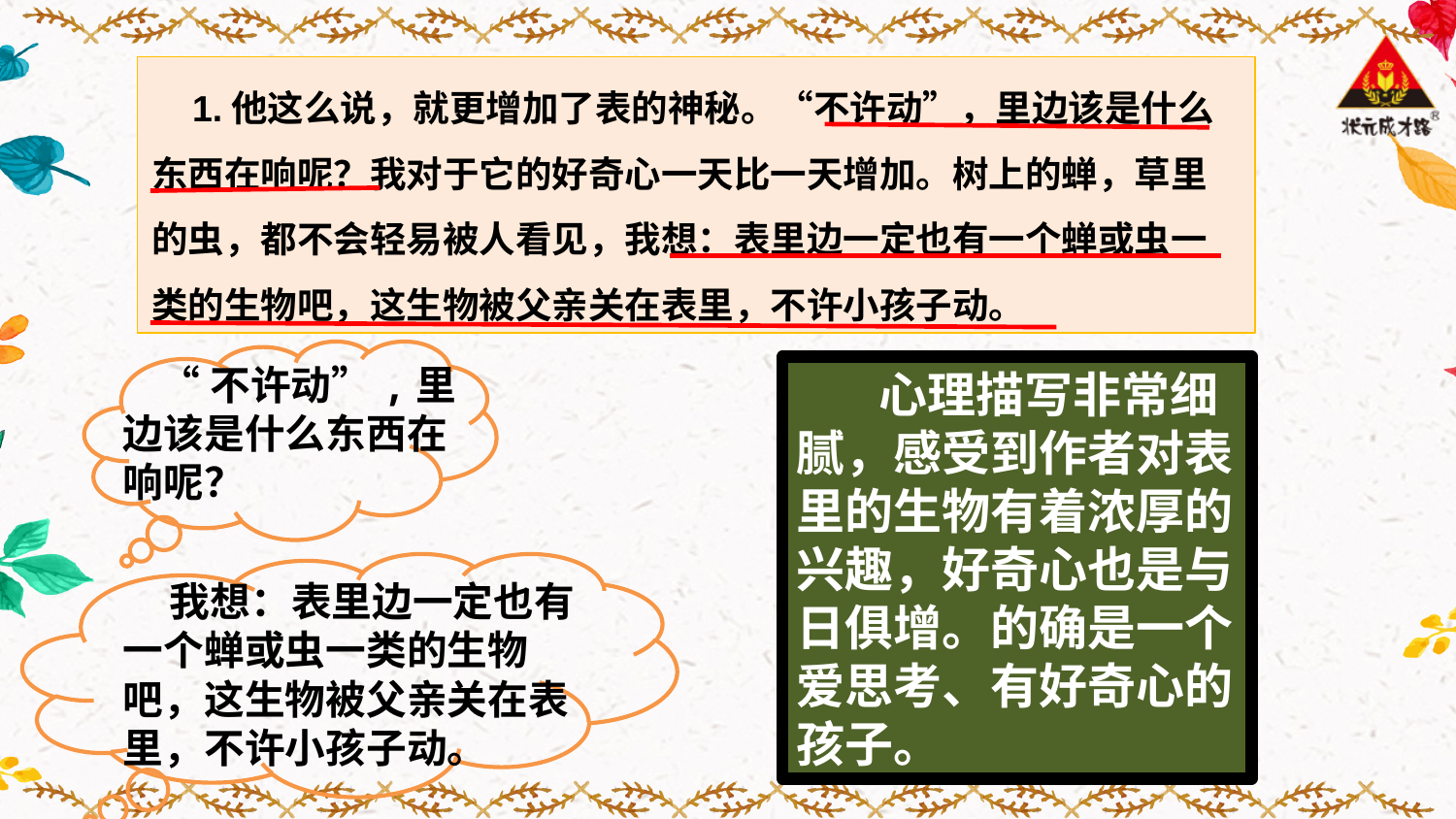

1.他这么说，就更增加了表的神秘。“不许动”，里边该是什么东西在响呢？我对于它的好奇心一天比一天增加。树上的蝉，草里的虫，都不会轻易被人看见，我想：表里边一定也有一个蝉或虫一类的生物吧，这生物被父亲关在表里，不许小孩子动。

    “不许动”,里边该是什么东西在响呢？
  心理描写非常细腻，感受到作者对表里的生物有着浓厚的兴趣，好奇心也是与日俱增。的确是一个爱思考、有好奇心的孩子。

    我想：表里边一定也有一个蝉或虫一类的生物吧，这生物被父亲关在表里，不许小孩子动。